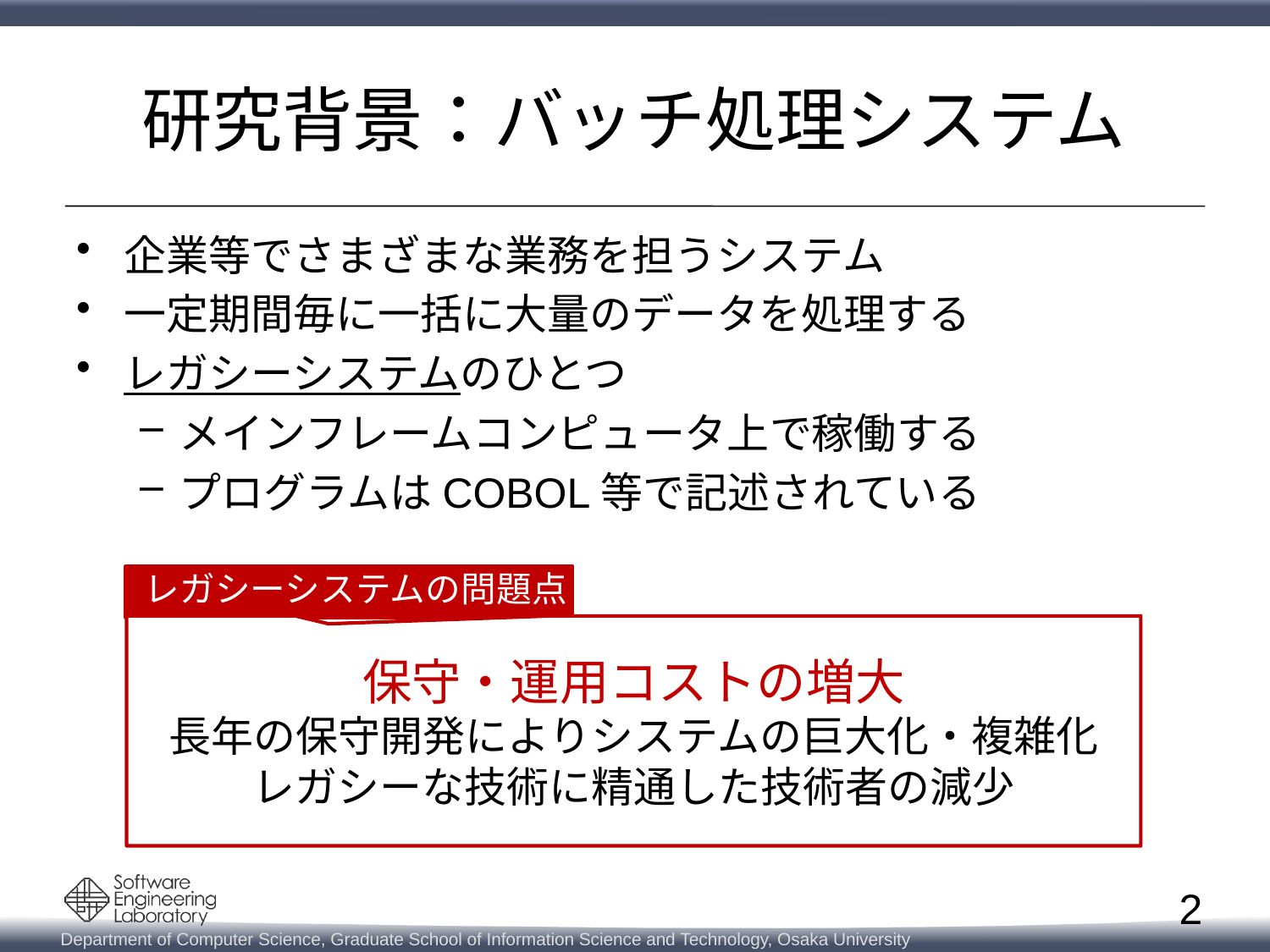

# 研究背景：バッチ処理システム
企業等でさまざまな業務を担うシステム
一定期間毎に一括に大量のデータを処理する
レガシーシステムのひとつ
メインフレームコンピュータ上で稼働する
プログラムはCOBOL等で記述されている
レガシーシステムの問題点

保守・運用コストの増大
長年の保守開発によりシステムの巨大化・複雑化
レガシーな技術に精通した技術者の減少
2